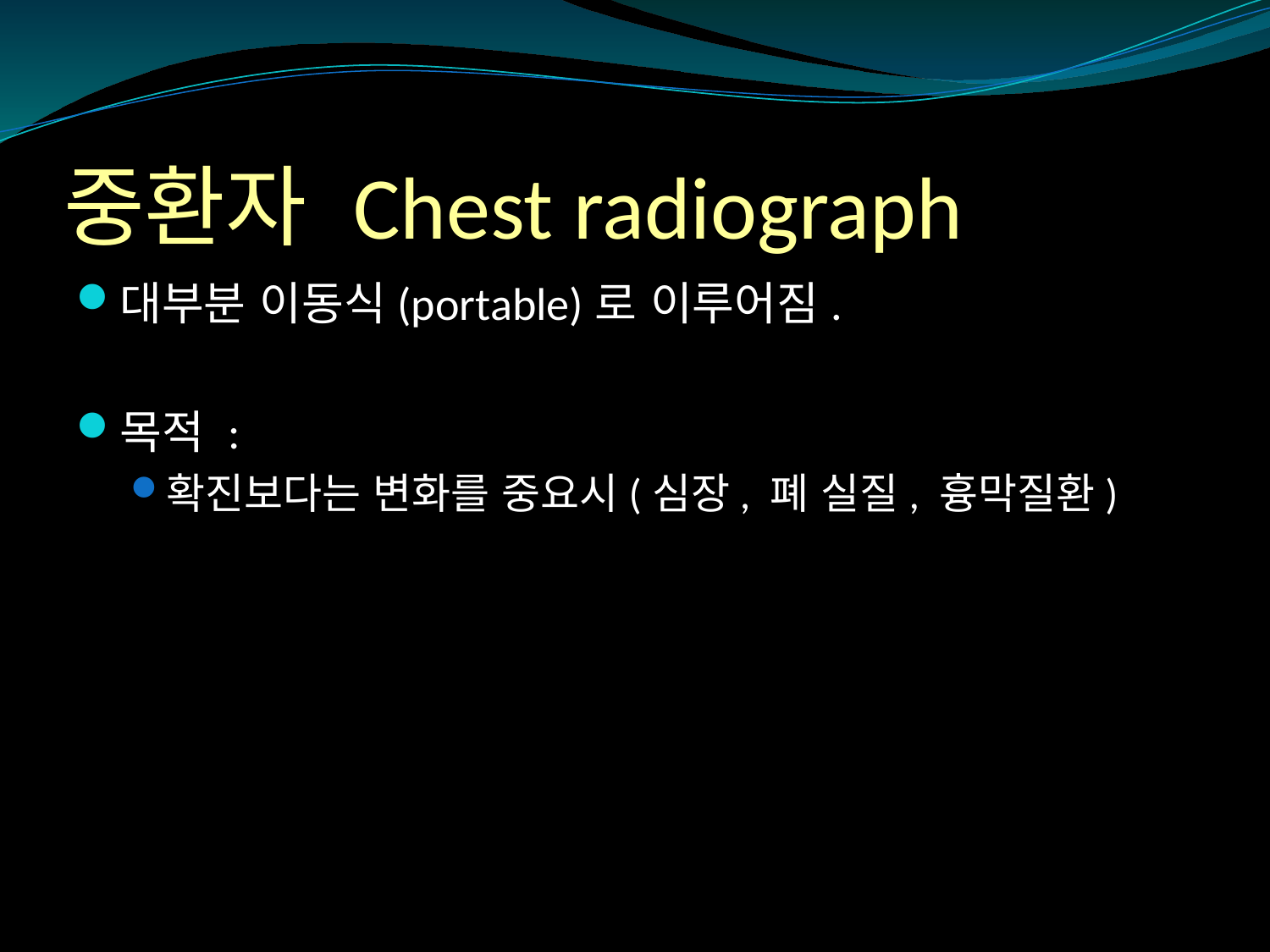

# 중환자 Chest radiograph
대부분 이동식(portable)로 이루어짐.

목적 :
확진보다는 변화를 중요시(심장, 폐 실질, 흉막질환)